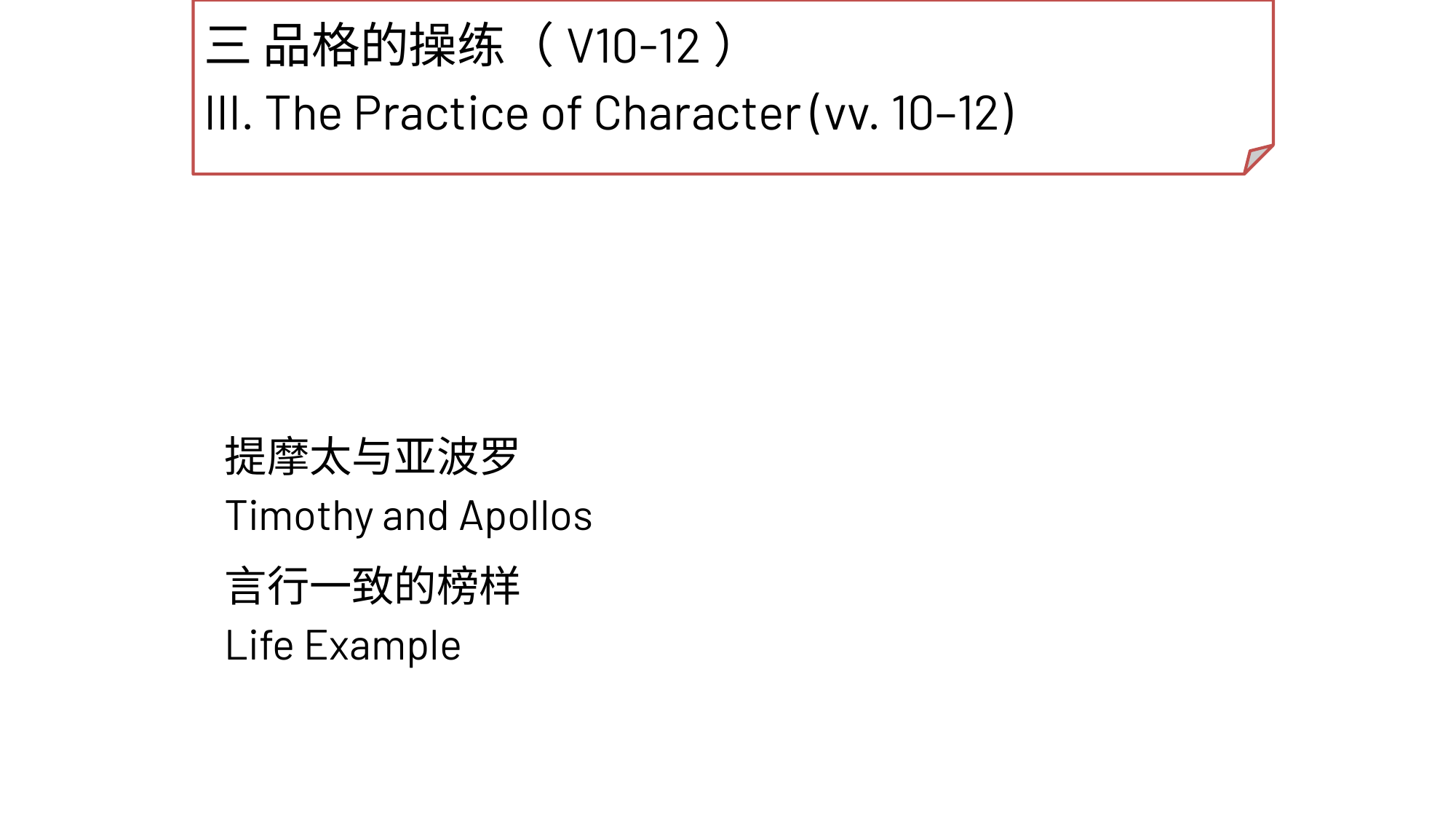

三 品格的操练（V10-12）
III. The Practice of Character (vv. 10–12)
提摩太与亚波罗
Timothy and Apollos
言行一致的榜样
Life Example